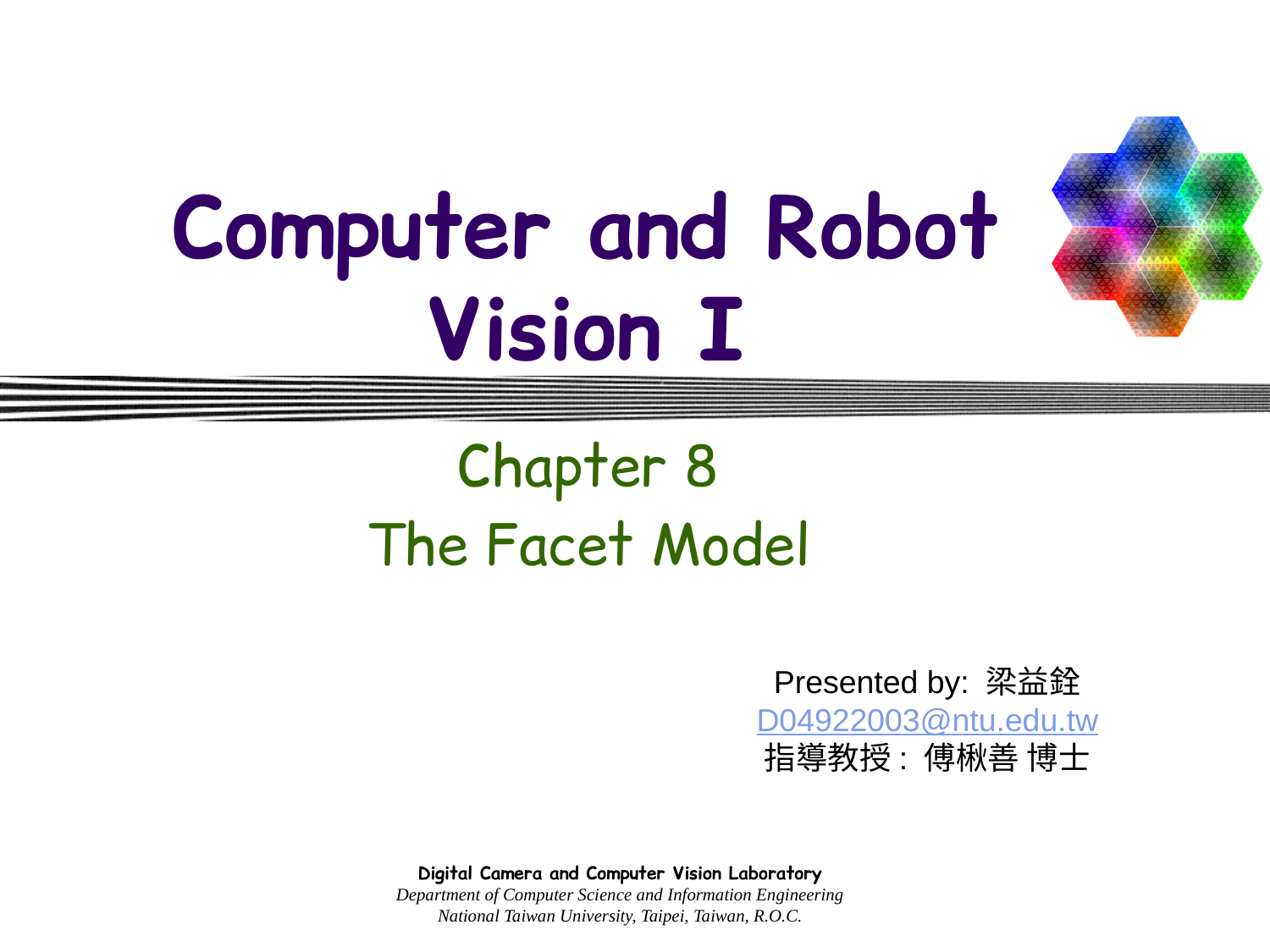

# Computer and Robot Vision I
Chapter 8
The Facet Model
Presented by: 梁益銓
D04922003@ntu.edu.tw
指導教授: 傅楸善 博士
Digital Camera and Computer Vision Laboratory
Department of Computer Science and Information Engineering
National Taiwan University, Taipei, Taiwan, R.O.C.